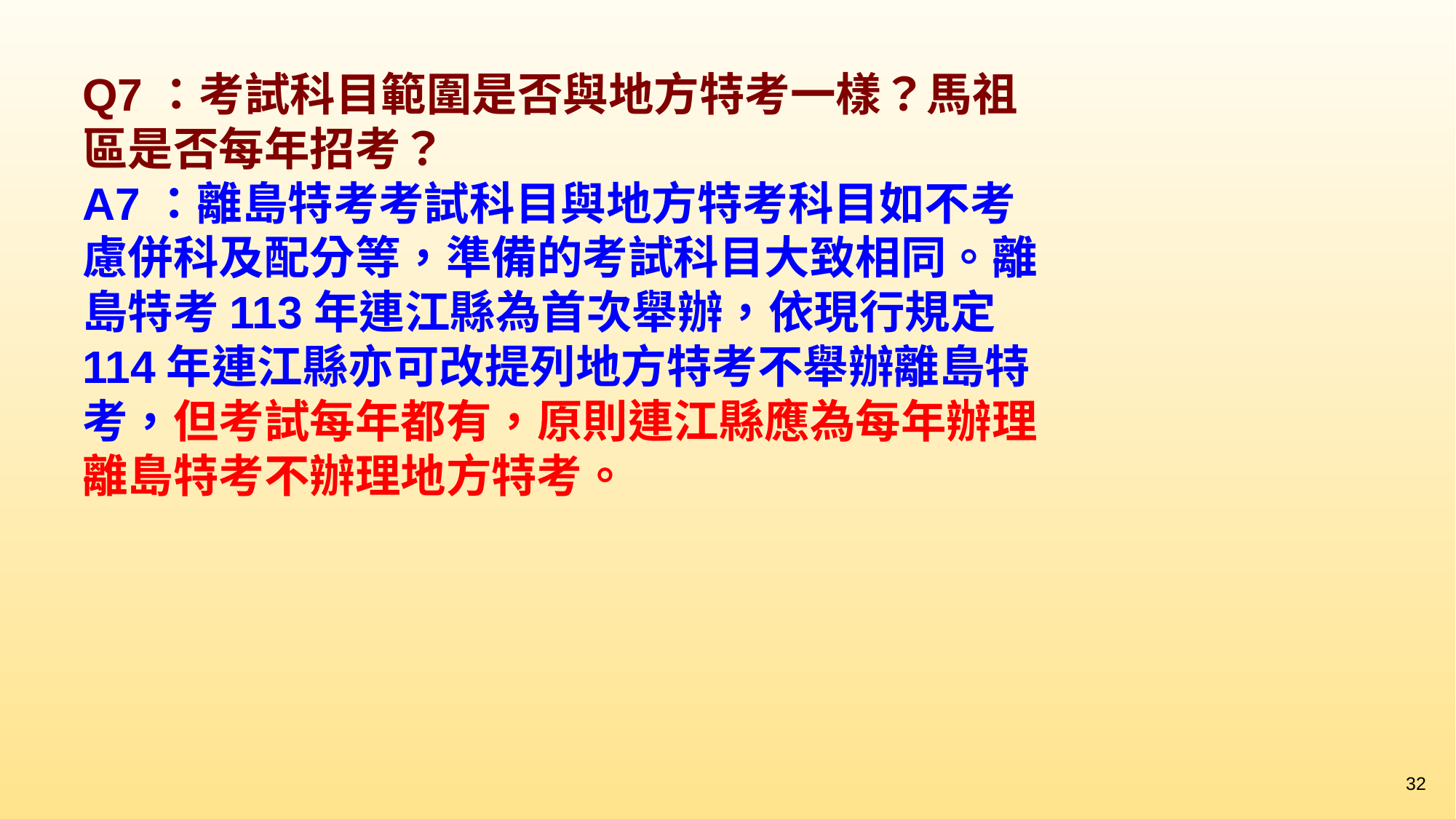

Q7：考試科目範圍是否與地方特考一樣？馬祖區是否每年招考？
A7：離島特考考試科目與地方特考科目如不考慮併科及配分等，準備的考試科目大致相同。離島特考113年連江縣為首次舉辦，依現行規定114年連江縣亦可改提列地方特考不舉辦離島特考，但考試每年都有，原則連江縣應為每年辦理離島特考不辦理地方特考。
32